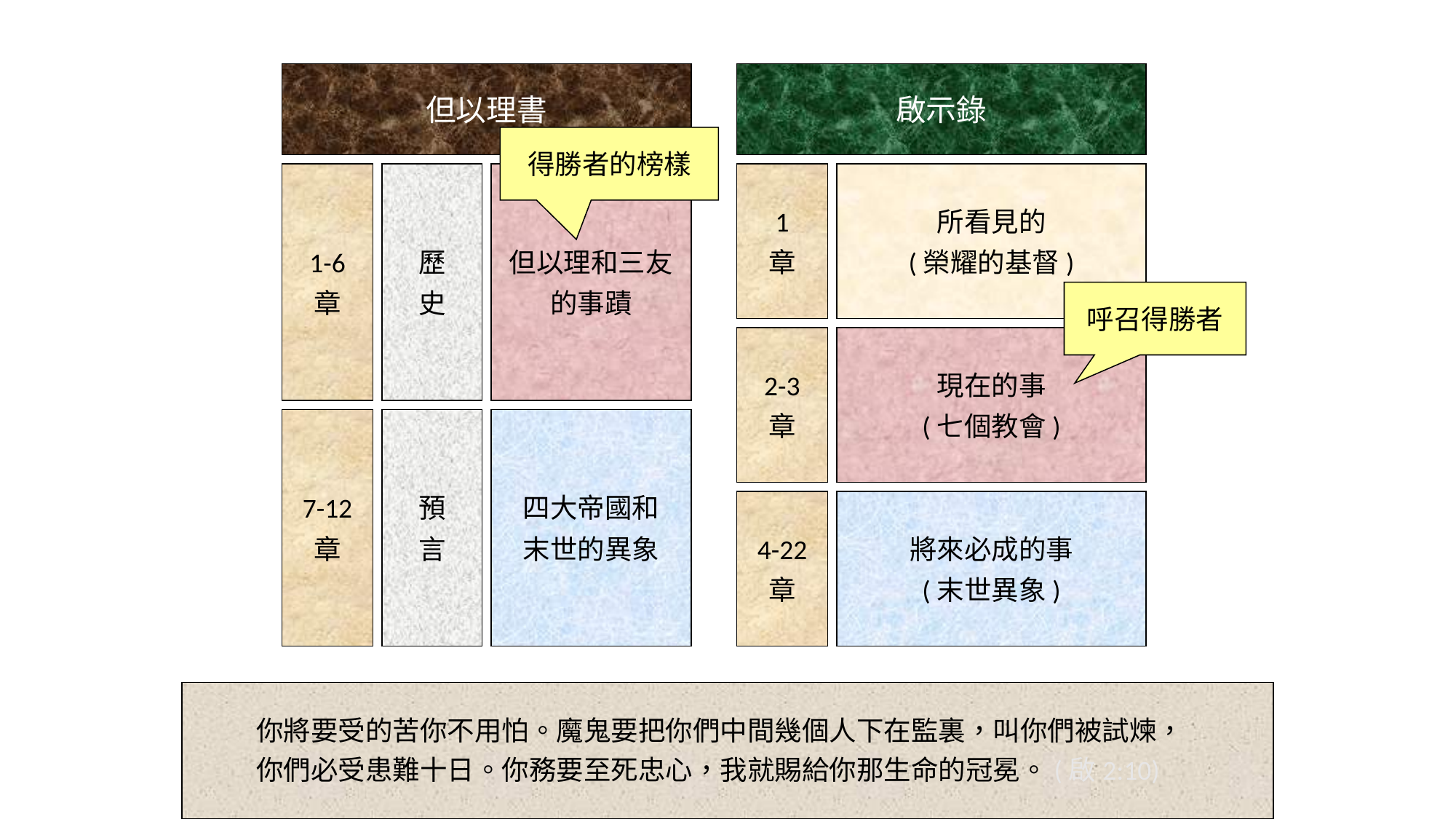

但以理書
啟示錄
得勝者的榜樣
1-6
章
歷
史
但以理和三友
的事蹟
1
章
所看見的
(榮耀的基督)
呼召得勝者
2-3
章
現在的事
(七個教會)
7-12
章
預
言
四大帝國和
末世的異象
4-22
章
將來必成的事
(末世異象)

你將要受的苦你不用怕。魔鬼要把你們中間幾個人下在監裏，叫你們被試煉，你們必受患難十日。你務要至死忠心，我就賜給你那生命的冠冕。(啟2:10)